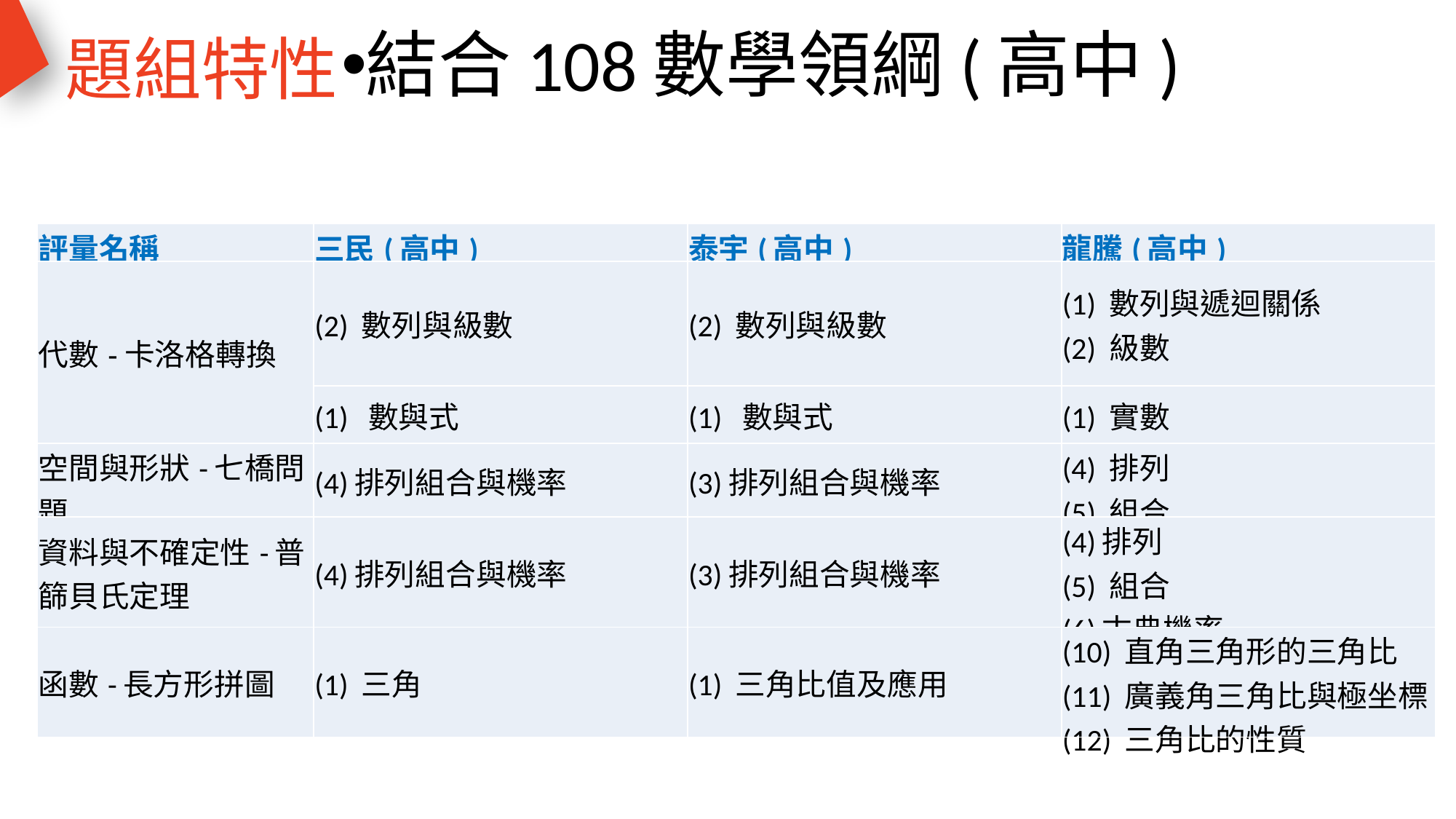

題組特性
結合108數學領綱(高中)
| 評量名稱 | 三民(高中) | 泰宇(高中) | 龍騰(高中) |
| --- | --- | --- | --- |
| 代數-卡洛格轉換 | (2) 數列與級數 | (2) 數列與級數 | (1) 數列與遞迴關係 (2) 級數 |
|  | (1) 數與式 | (1) 數與式 | (1) 實數 |
| 空間與形狀-七橋問題 | (4)排列組合與機率 | (3)排列組合與機率 | (4) 排列 (5) 組合 |
| 資料與不確定性-普篩貝氏定理 | (4)排列組合與機率 | (3)排列組合與機率 | (4)排列 (5) 組合 (6)古典機率 |
| 函數-長方形拼圖 | (1) 三角 | (1) 三角比值及應用 | (10) 直角三角形的三角比 (11) 廣義角三角比與極坐標 (12) 三角比的性質 |